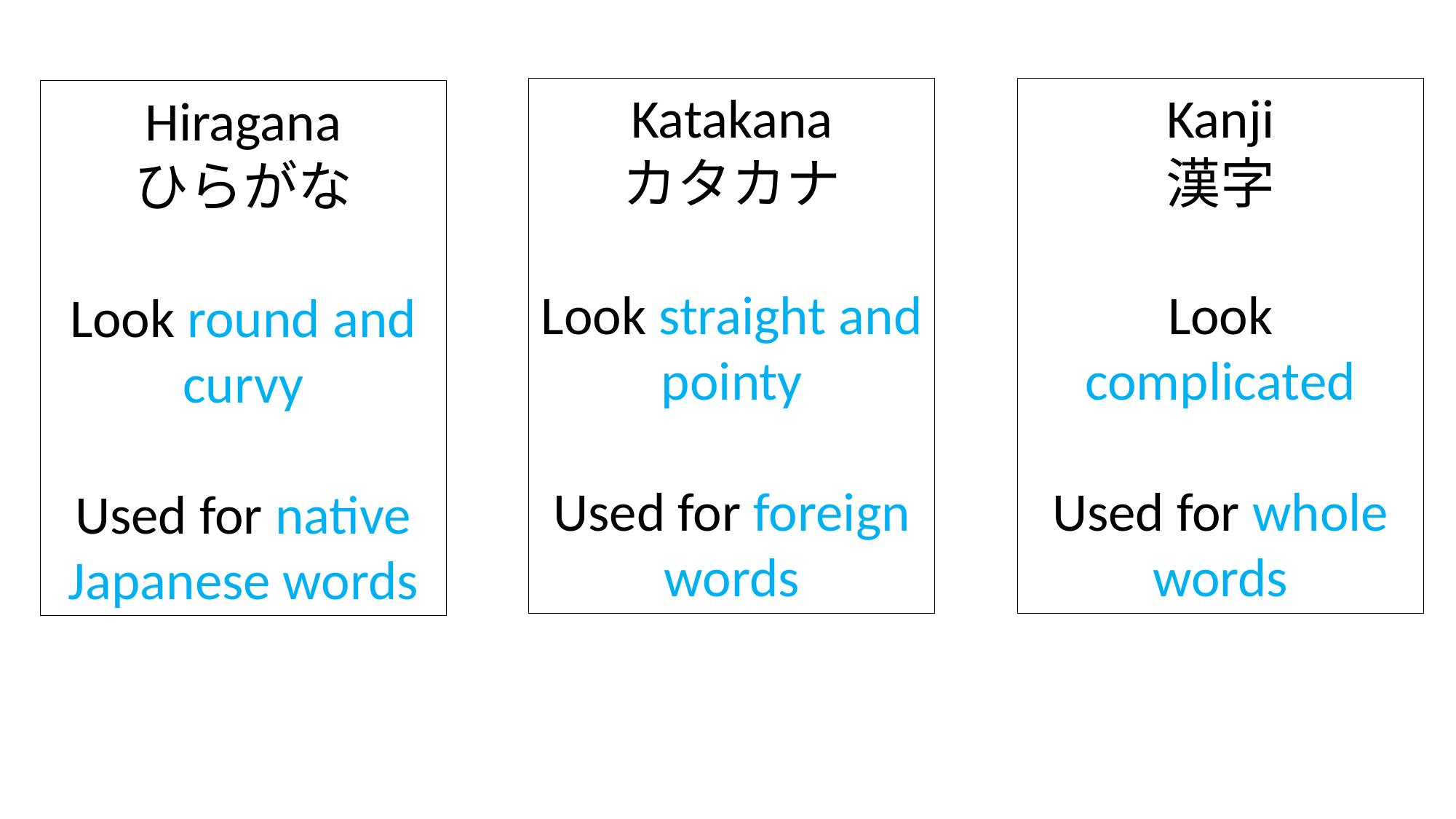

Katakana
カタカナ

Look straight and pointy

Used for foreign words
Kanji
漢字

Look complicated

Used for whole words
Hiragana
ひらがな

Look round and curvy

Used for native Japanese words